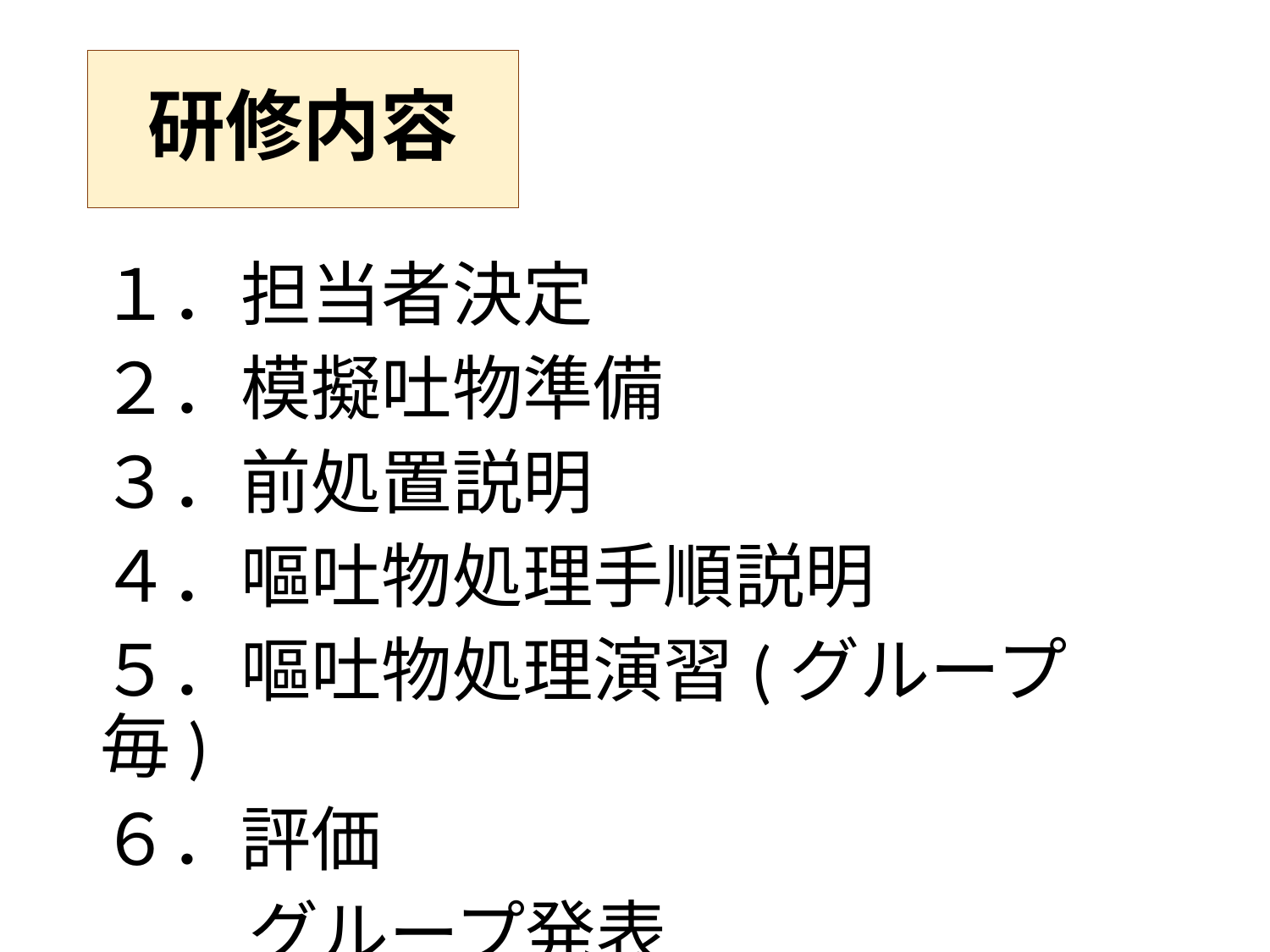

# 研修内容
１．担当者決定
２．模擬吐物準備
３．前処置説明
４．嘔吐物処理手順説明
５．嘔吐物処理演習(グループ毎)
６．評価
　　　　　　　グループ発表